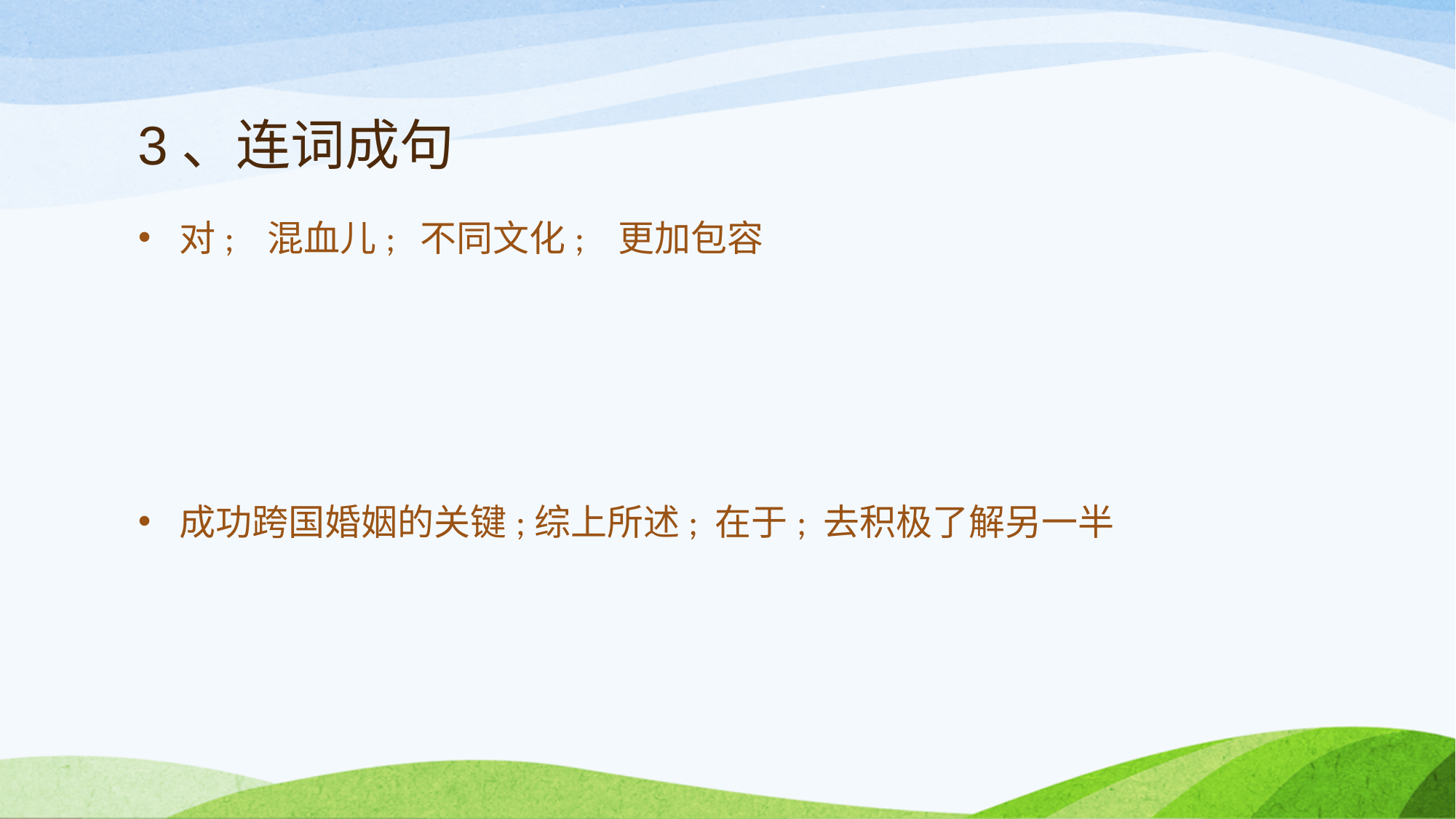

# 3、连词成句
对;   混血儿;  不同文化;   更加包容

成功跨国婚姻的关键;综上所述; 在于; 去积极了解另一半